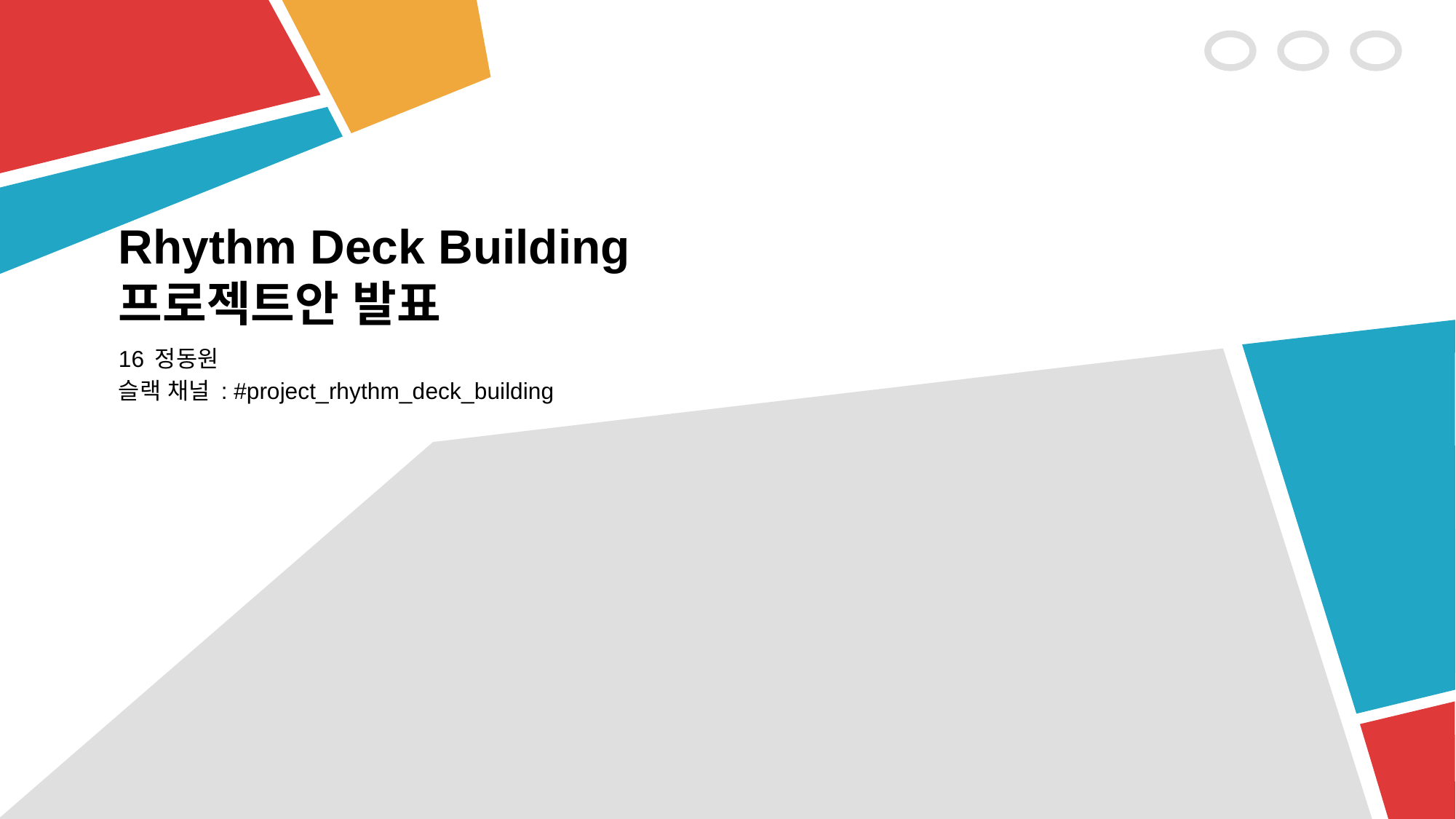

# Rhythm Deck Building 프로젝트안 발표
16 정동원
슬랙 채널 : #project_rhythm_deck_building